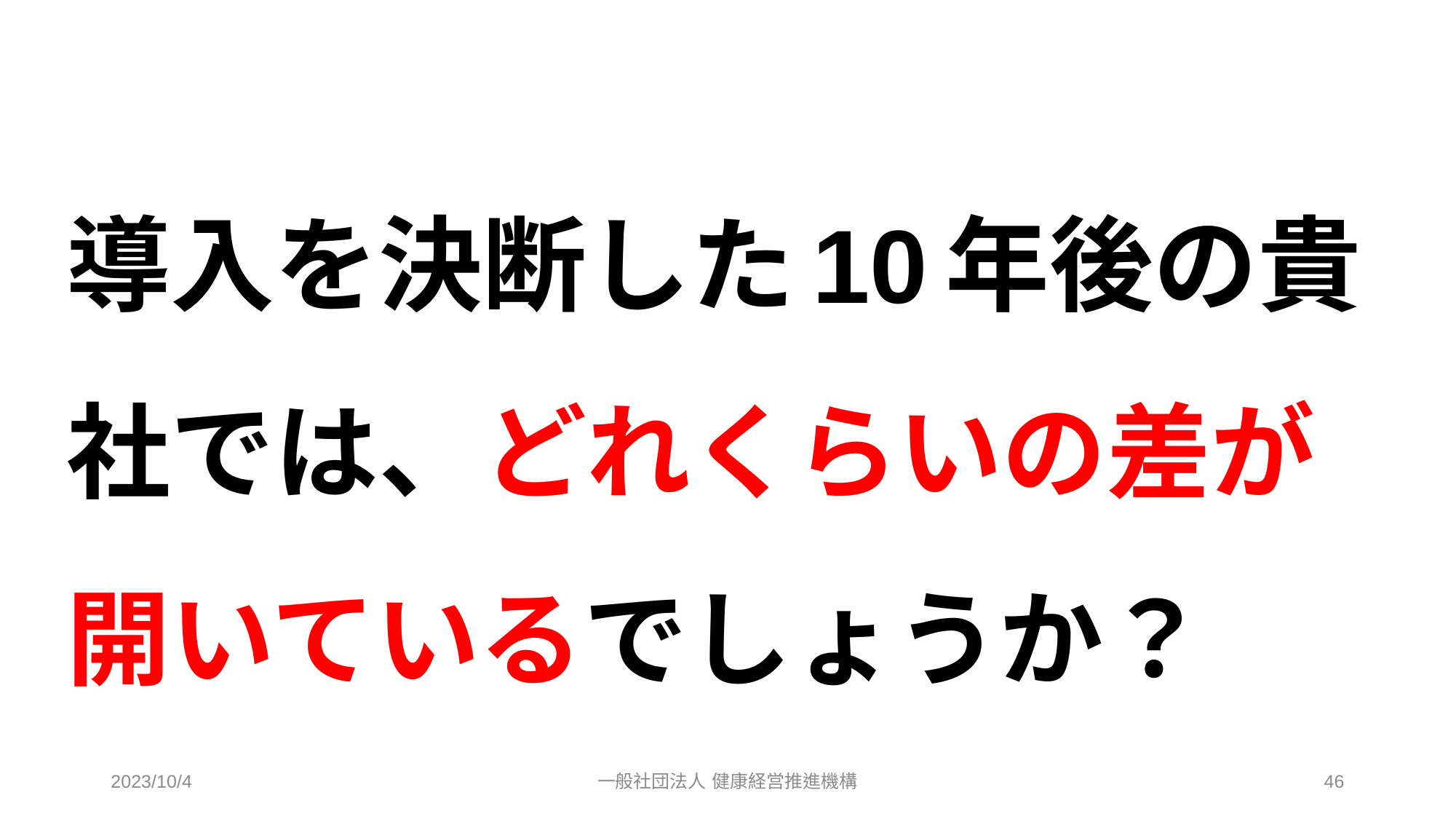

#
導入を決断した10年後の貴社では、どれくらいの差が開いているでしょうか？
2023/10/4
一般社団法人 健康経営推進機構
46